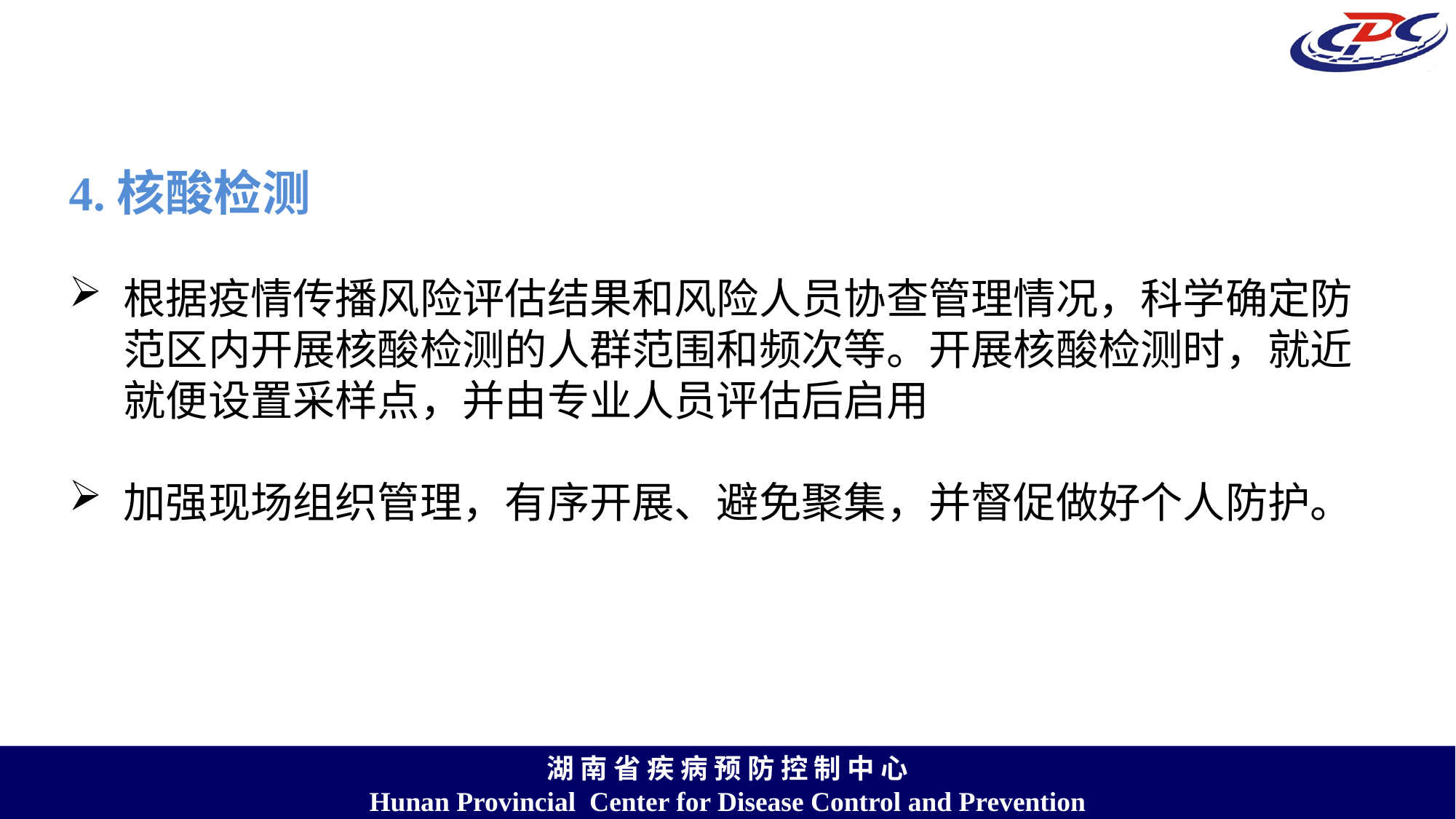

4.核酸检测

根据疫情传播风险评估结果和风险人员协查管理情况，科学确定防范区内开展核酸检测的人群范围和频次等。开展核酸检测时，就近就便设置采样点，并由专业人员评估后启用

加强现场组织管理，有序开展、避免聚集，并督促做好个人防护。